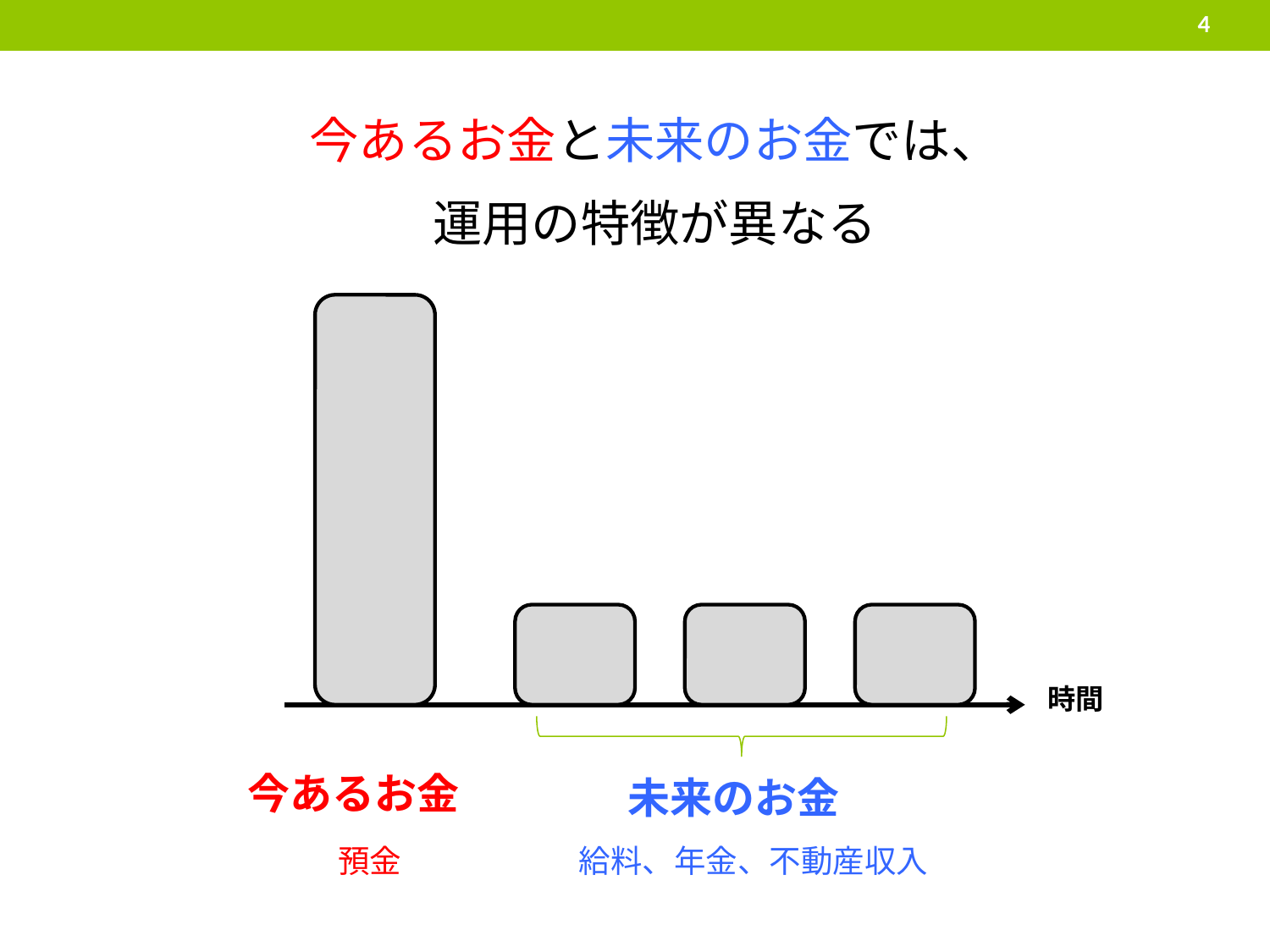

4
今あるお金と未来のお金では、
運用の特徴が異なる

時間
今あるお金
未来のお金
預金
給料、年金、不動産収入